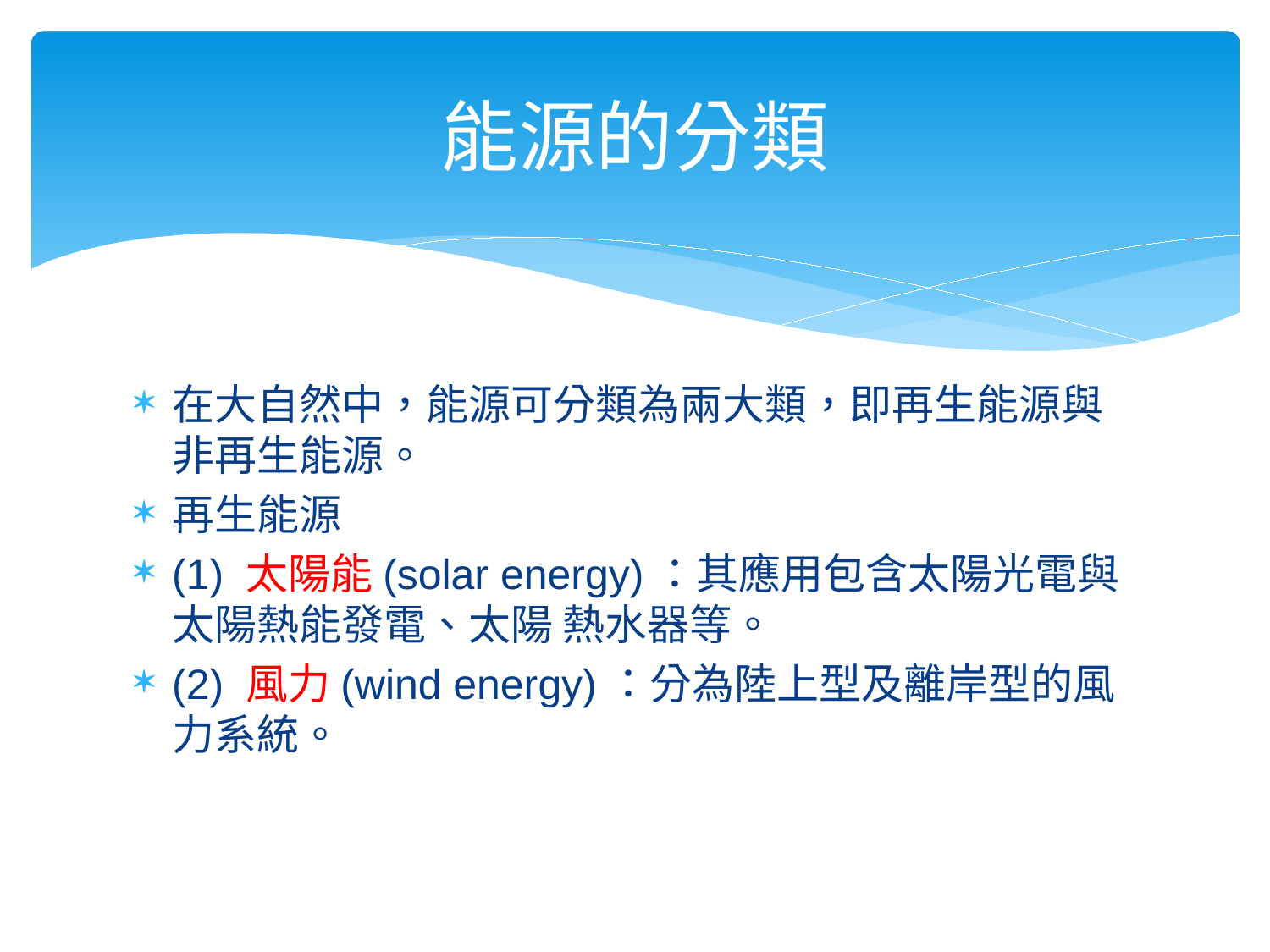

# 能源的分類
在大自然中，能源可分類為兩大類，即再生能源與非再生能源。
再生能源
(1) 太陽能(solar energy)：其應用包含太陽光電與太陽熱能發電、太陽 熱水器等。
(2) 風力(wind energy)：分為陸上型及離岸型的風力系統。